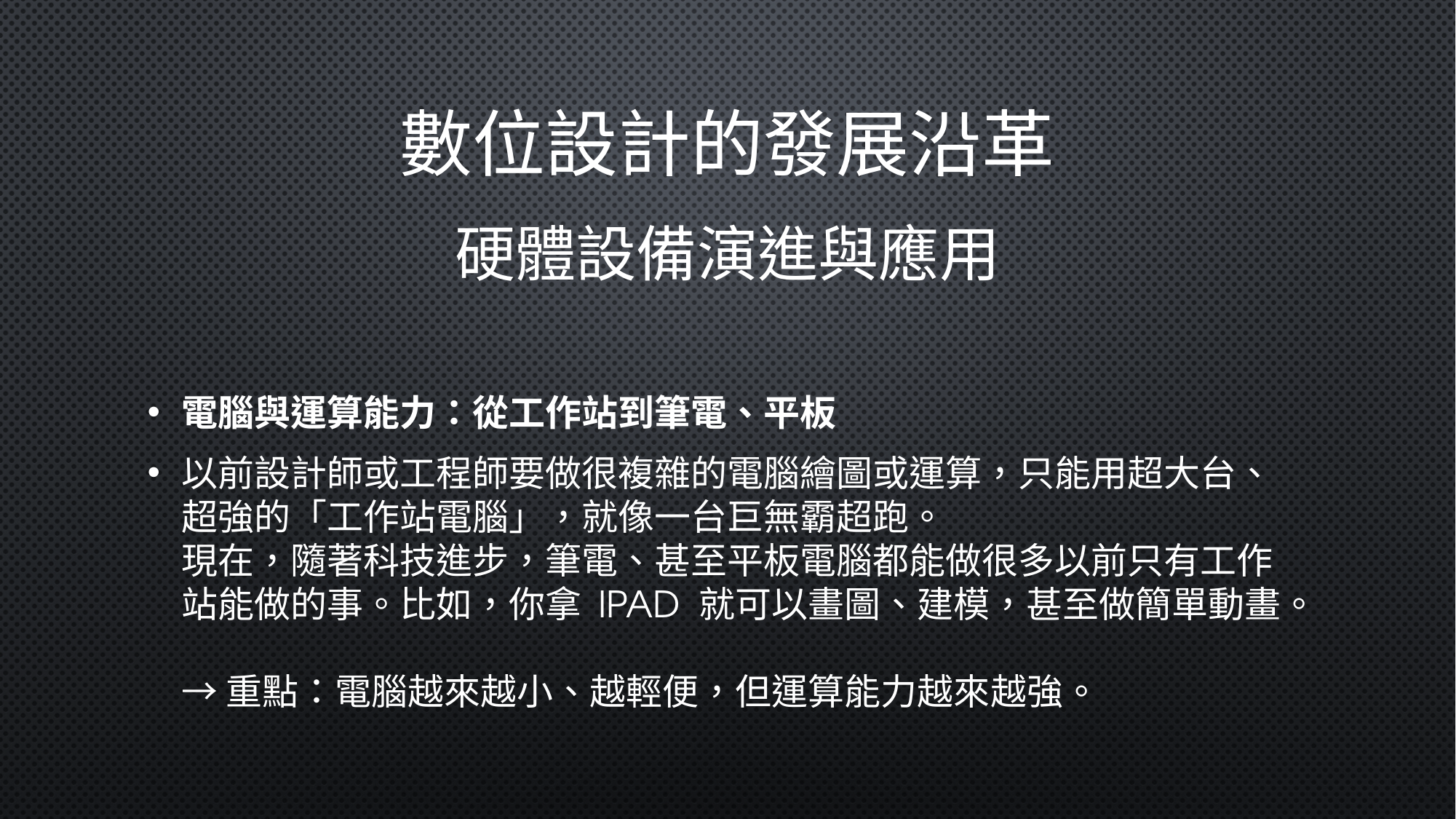

# 數位設計的發展沿革
硬體設備演進與應用

電腦與運算能力：從工作站到筆電、平板
以前設計師或工程師要做很複雜的電腦繪圖或運算，只能用超大台、超強的「工作站電腦」，就像一台巨無霸超跑。
現在，隨著科技進步，筆電、甚至平板電腦都能做很多以前只有工作站能做的事。比如，你拿 iPad 就可以畫圖、建模，甚至做簡單動畫。
→ 重點：電腦越來越小、越輕便，但運算能力越來越強。